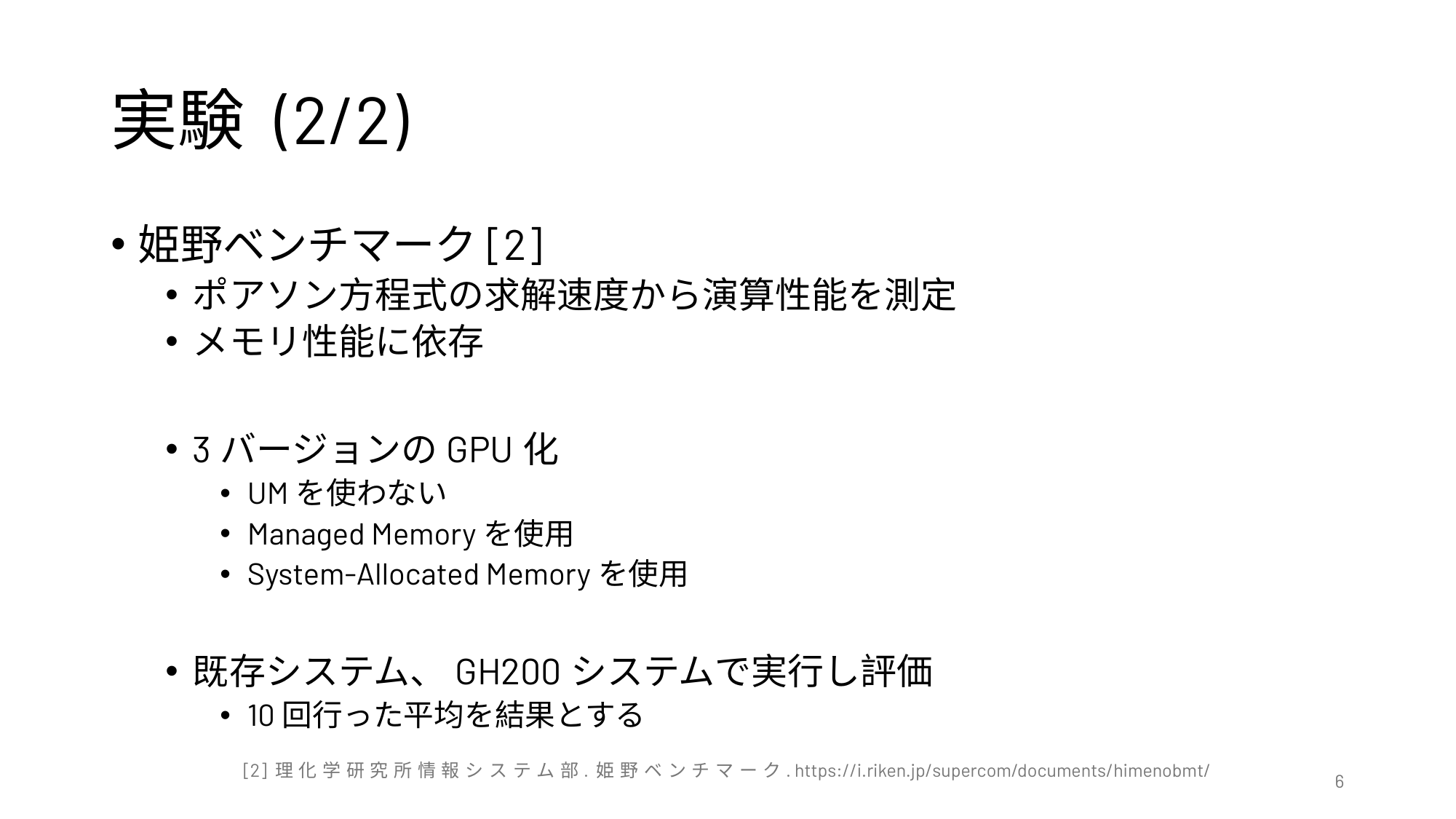

# 実験 (2/2)
姫野ベンチマーク[2]
ポアソン方程式の求解速度から演算性能を測定
メモリ性能に依存

3バージョンのGPU化
UMを使わない
Managed Memoryを使用
System-Allocated Memoryを使用

既存システム、GH200システムで実行し評価
10回行った平均を結果とする
[2] 理 化 学 研 究 所 情 報 シ ス テ ム 部. 姫 野 ベ ン チ マ ー ク. https://i.riken.jp/supercom/documents/himenobmt/
6